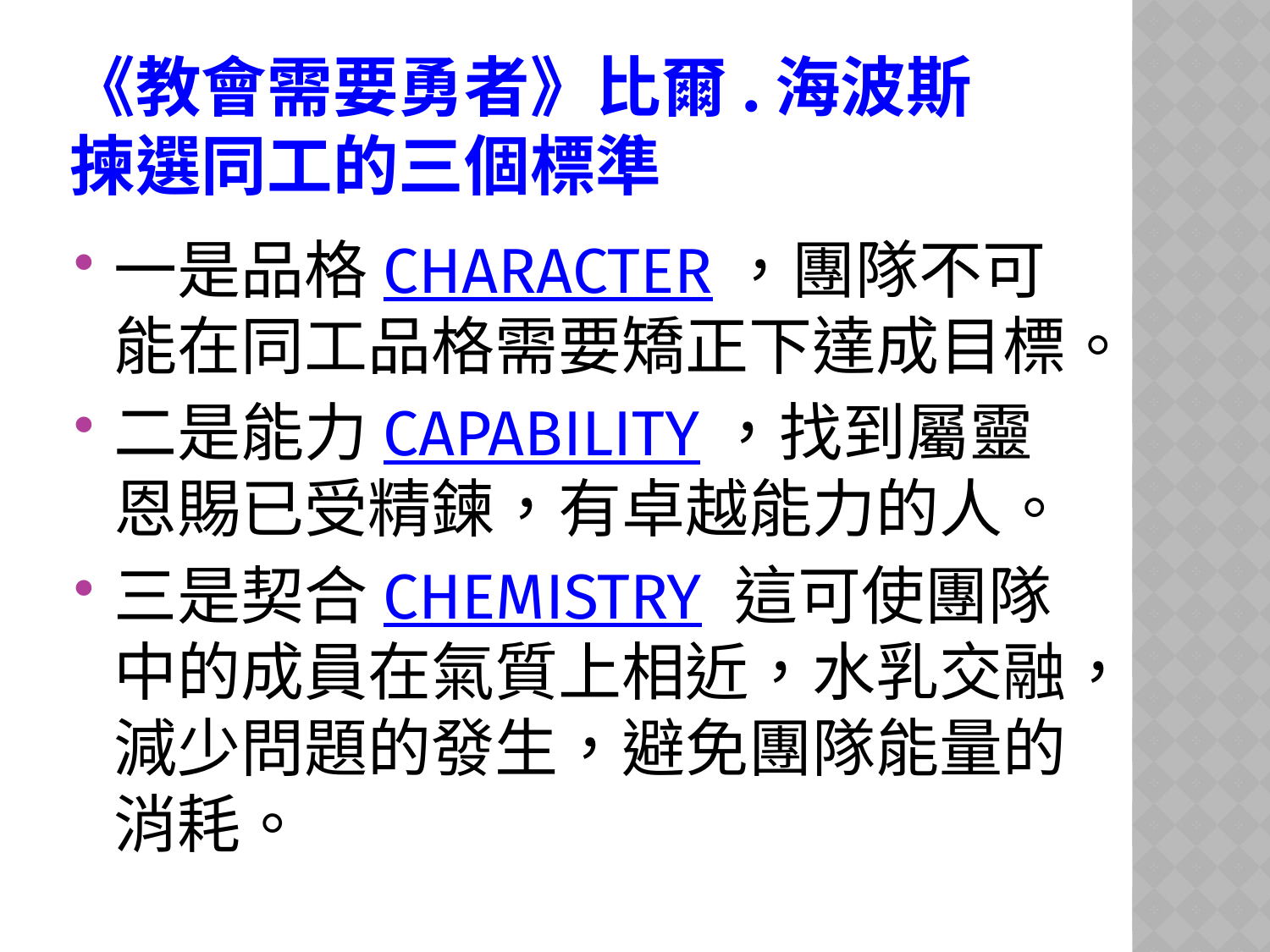

# 《教會需要勇者》比爾.海波斯 揀選同工的三個標準
一是品格CHARACTER，團隊不可能在同工品格需要矯正下達成目標。
二是能力CAPABILITY，找到屬靈恩賜已受精鍊，有卓越能力的人。
三是契合CHEMISTRY 這可使團隊中的成員在氣質上相近，水乳交融，減少問題的發生，避免團隊能量的消耗。